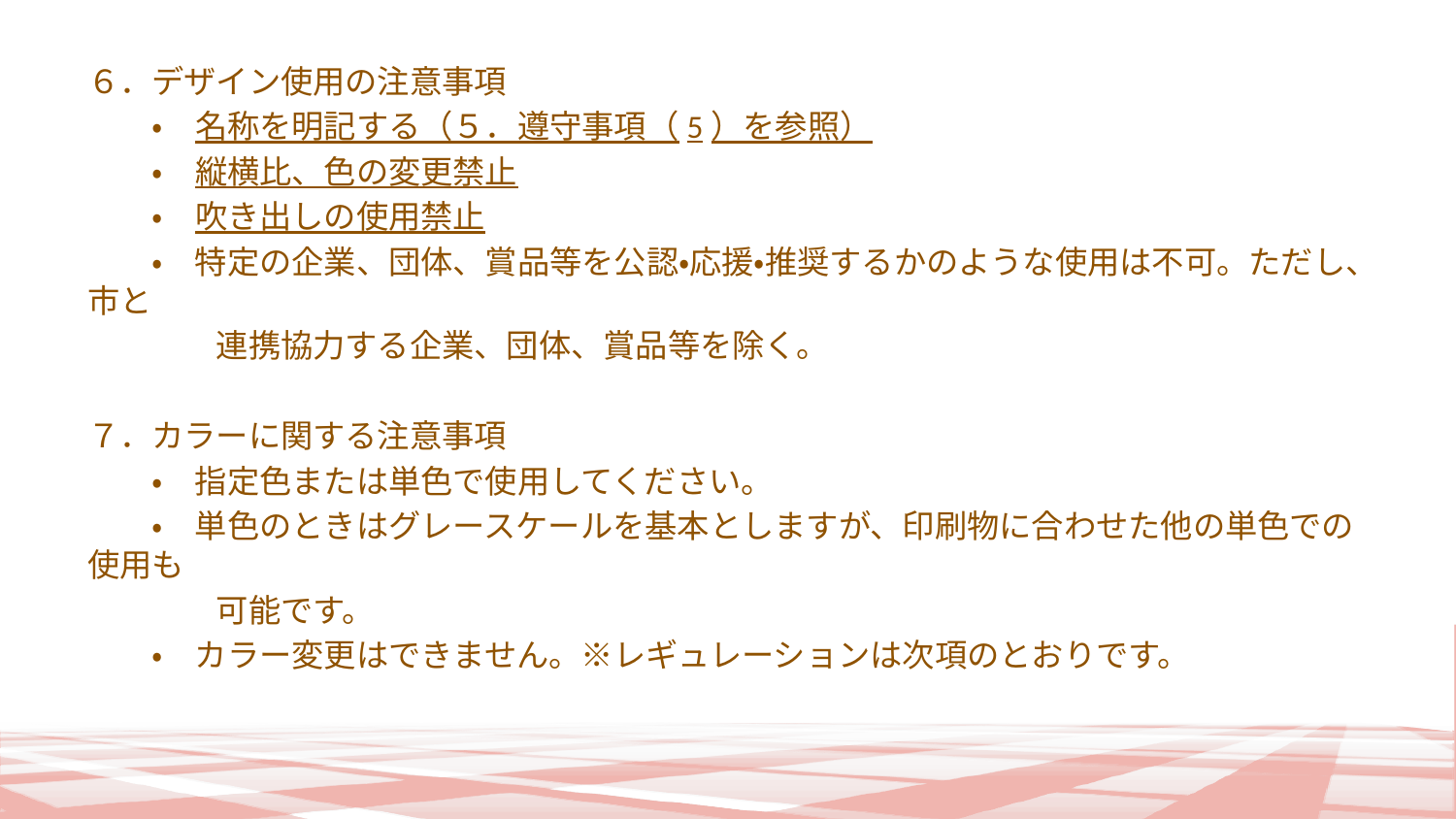

６．デザイン使用の注意事項
　　・　名称を明記する（５．遵守事項（5）を参照）
　　・　縦横比、色の変更禁止
　　・　吹き出しの使用禁止
　　・　特定の企業、団体、賞品等を公認・応援・推奨するかのような使用は不可。ただし、市と
　　　　連携協力する企業、団体、賞品等を除く。

７．カラーに関する注意事項
　　・　指定色または単色で使用してください。
　　・　単色のときはグレースケールを基本としますが、印刷物に合わせた他の単色での使用も
　　　　可能です。
　　・　カラー変更はできません。※レギュレーションは次項のとおりです。